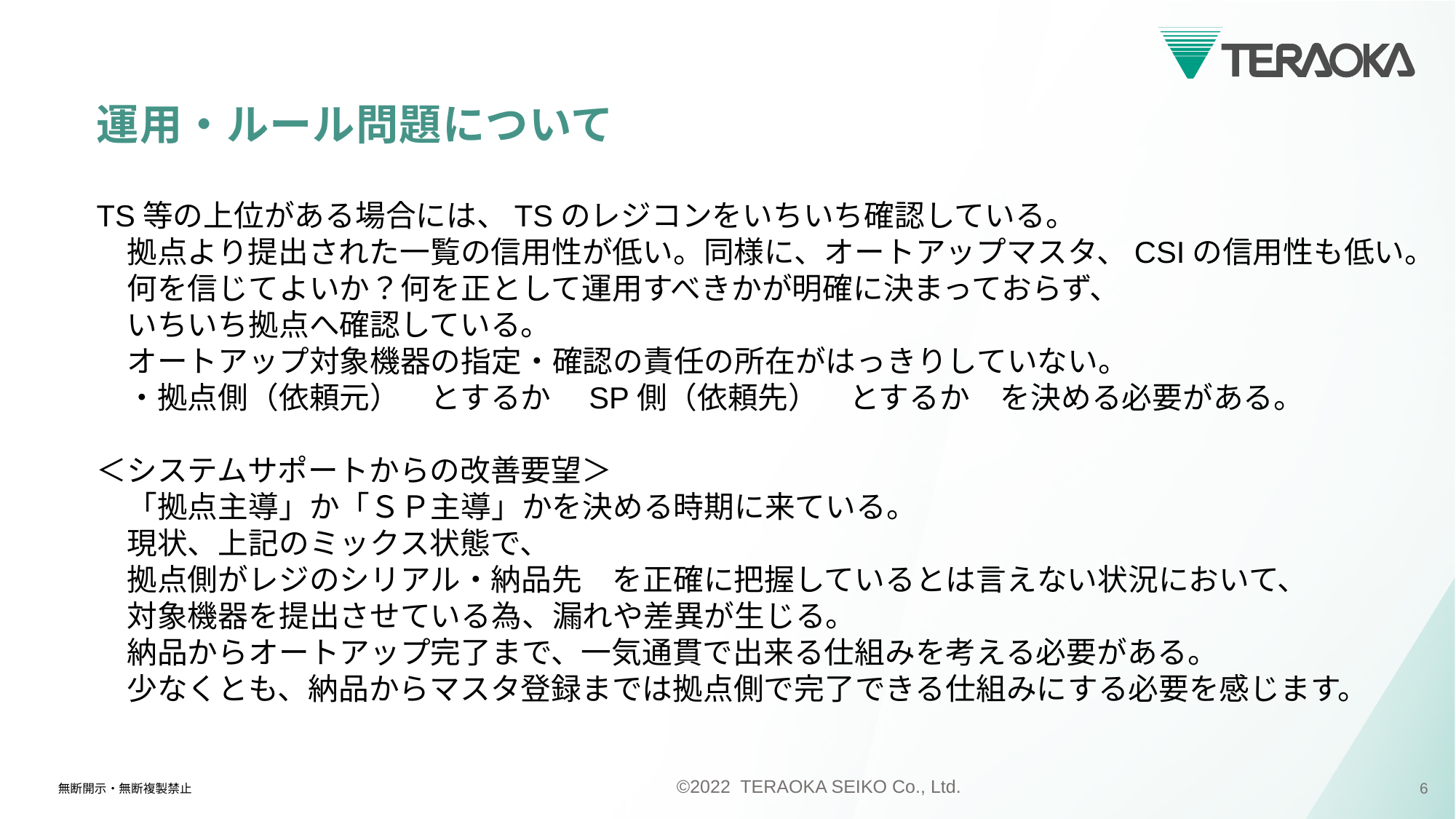

運用・ルール問題について

TS等の上位がある場合には、TSのレジコンをいちいち確認している。
　拠点より提出された一覧の信用性が低い。同様に、オートアップマスタ、CSIの信用性も低い。
　何を信じてよいか？何を正として運用すべきかが明確に決まっておらず、
　いちいち拠点へ確認している。
　オートアップ対象機器の指定・確認の責任の所在がはっきりしていない。
　・拠点側（依頼元）　とするか　SP側（依頼先）　とするか　を決める必要がある。

＜システムサポートからの改善要望＞
　「拠点主導」か「ＳＰ主導」かを決める時期に来ている。
　現状、上記のミックス状態で、
　拠点側がレジのシリアル・納品先　を正確に把握しているとは言えない状況において、
　対象機器を提出させている為、漏れや差異が生じる。
　納品からオートアップ完了まで、一気通貫で出来る仕組みを考える必要がある。
　少なくとも、納品からマスタ登録までは拠点側で完了できる仕組みにする必要を感じます。